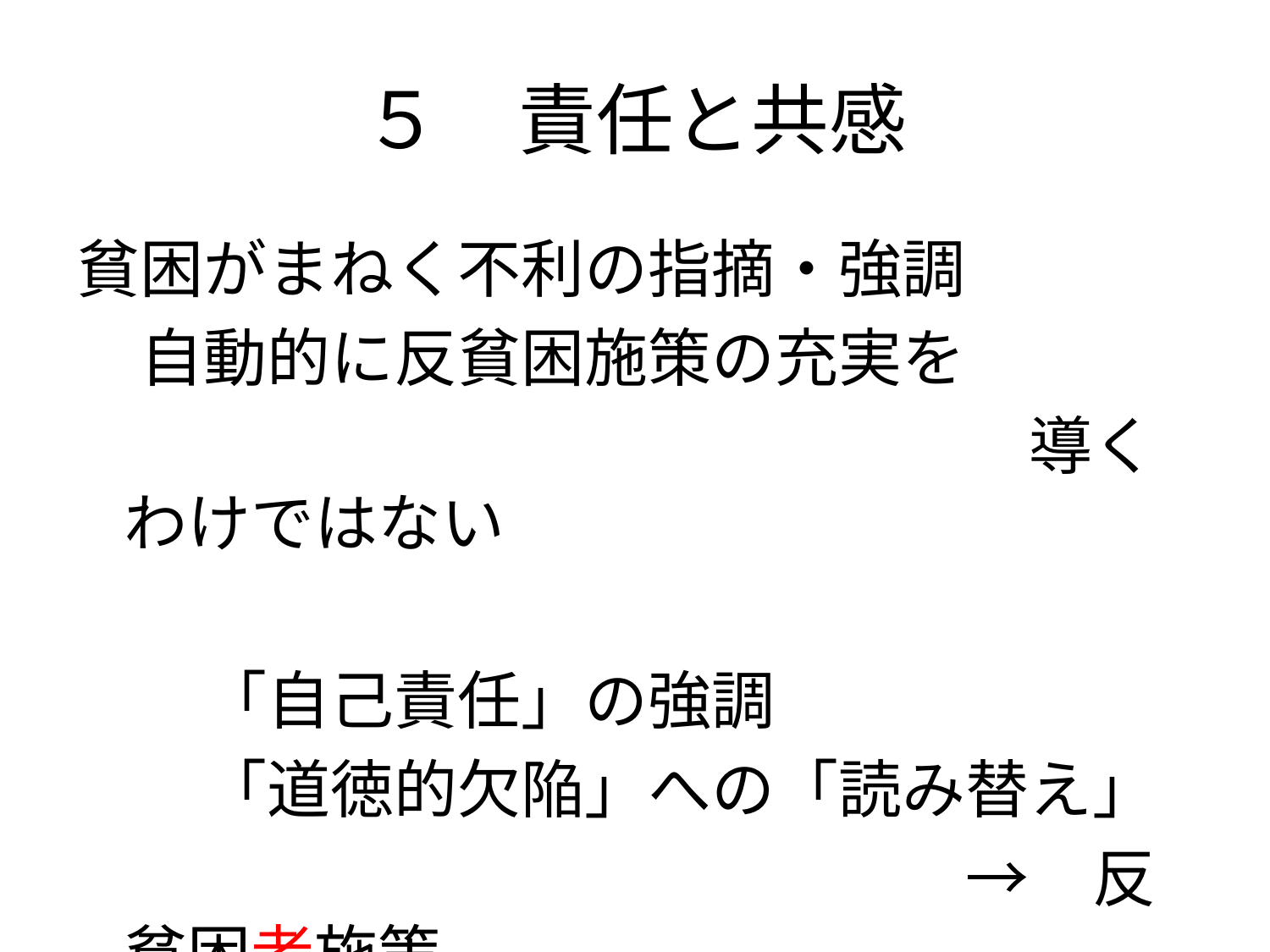

# ５　責任と共感
貧困がまねく不利の指摘・強調
　自動的に反貧困施策の充実を
　　　　　　　　　　　　　　　導くわけではない

　　「自己責任」の強調
　　「道徳的欠陥」への「読み替え」
　　　　　　　　　　　　　　→　反貧困者施策